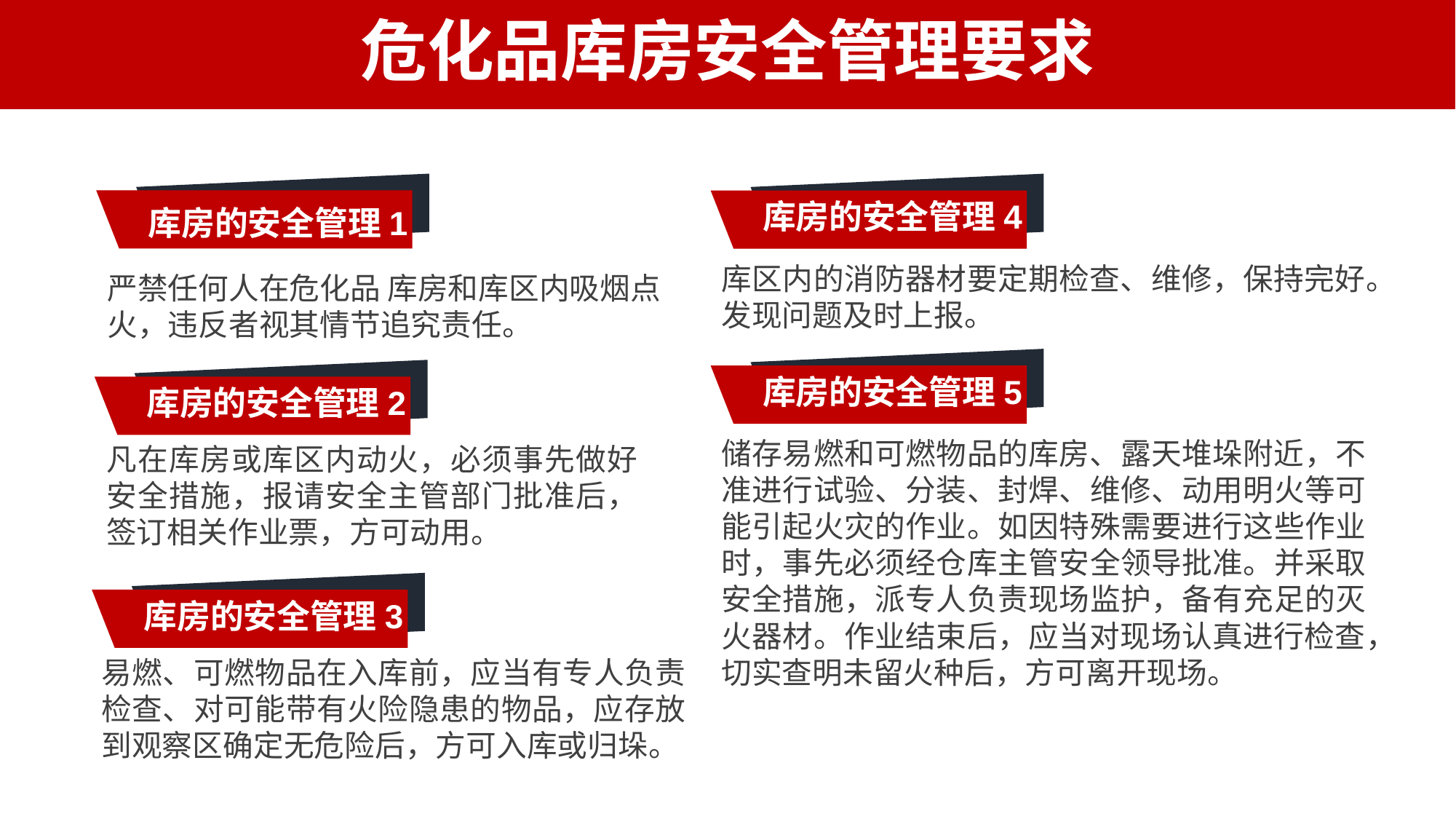

库房的安全管理4

库房的安全管理1
库区内的消防器材要定期检查、维修，保持完好。发现问题及时上报。
严禁任何人在危化品 库房和库区内吸烟点火，违反者视其情节追究责任。

库房的安全管理5

库房的安全管理2

储存易燃和可燃物品的库房、露天堆垛附近，不准进行试验、分装、封焊、维修、动用明火等可能引起火灾的作业。如因特殊需要进行这些作业时，事先必须经仓库主管安全领导批准。并采取安全措施，派专人负责现场监护，备有充足的灭火器材。作业结束后，应当对现场认真进行检查，切实查明未留火种后，方可离开现场。
凡在库房或库区内动火，必须事先做好安全措施，报请安全主管部门批准后，签订相关作业票，方可动用。

库房的安全管理3

易燃、可燃物品在入库前，应当有专人负责检查、对可能带有火险隐患的物品，应存放到观察区确定无危险后，方可入库或归垛。